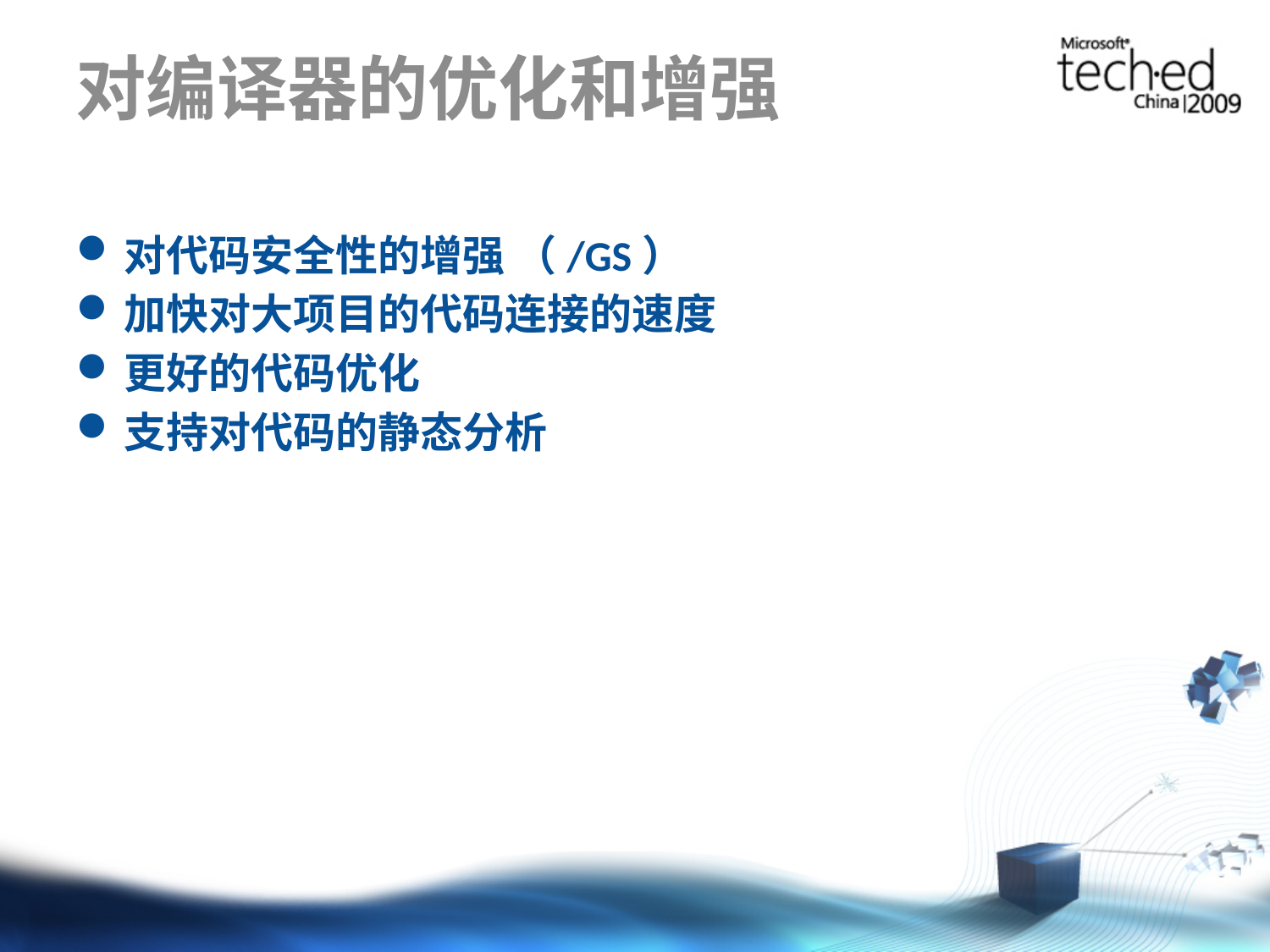

# 对编译器的优化和增强
对代码安全性的增强 （/GS）
加快对大项目的代码连接的速度
更好的代码优化
支持对代码的静态分析